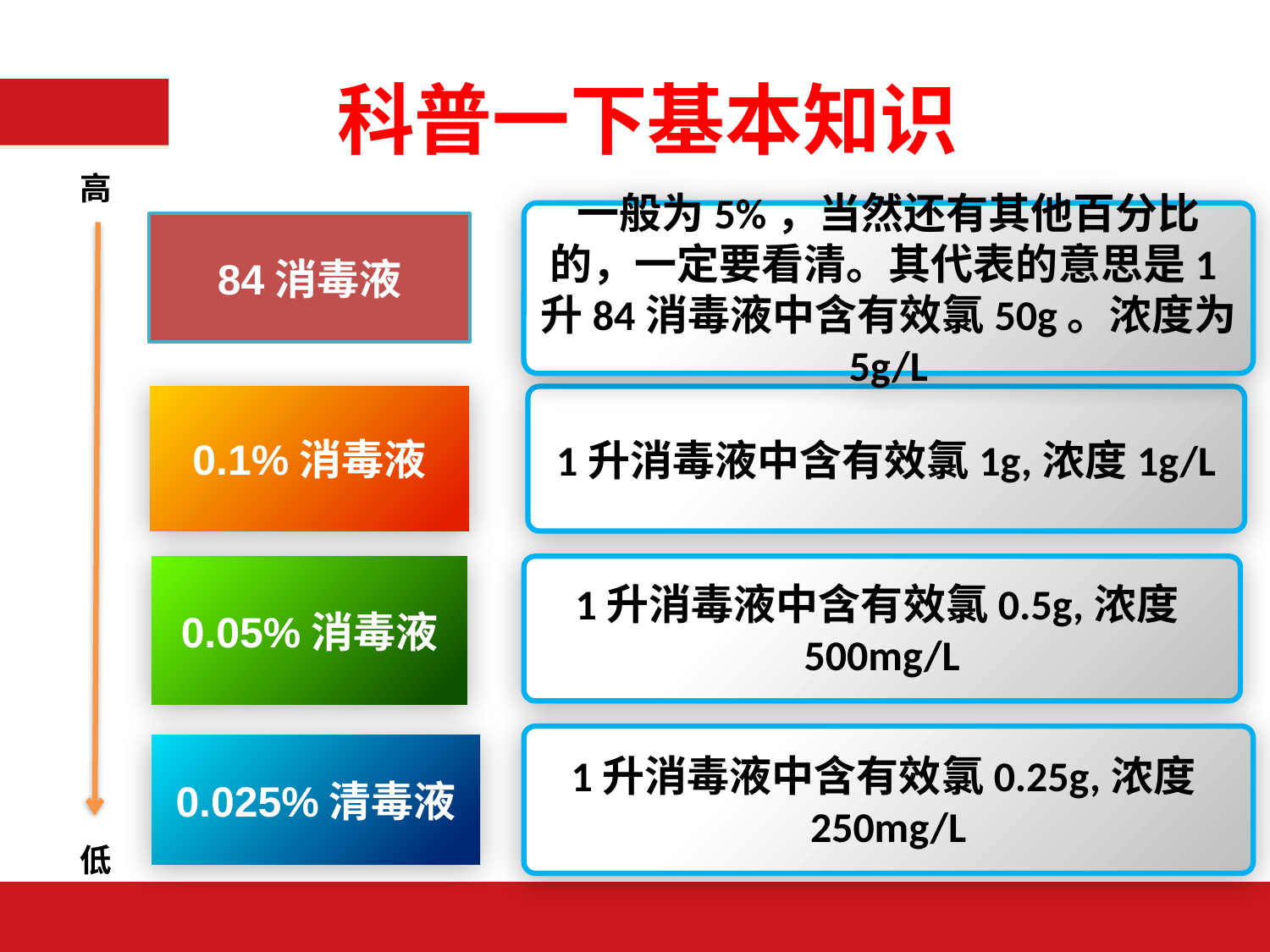

# 科普一下基本知识
高
一般为5%，当然还有其他百分比的，一定要看清。其代表的意思是1升84消毒液中含有效氯50g。浓度为5g/L
84消毒液
0.1%消毒液
1升消毒液中含有效氯1g,浓度1g/L
0.05%消毒液
1升消毒液中含有效氯0.5g,浓度500mg/L
1升消毒液中含有效氯0.25g,浓度250mg/L
0.025%清毒液
低